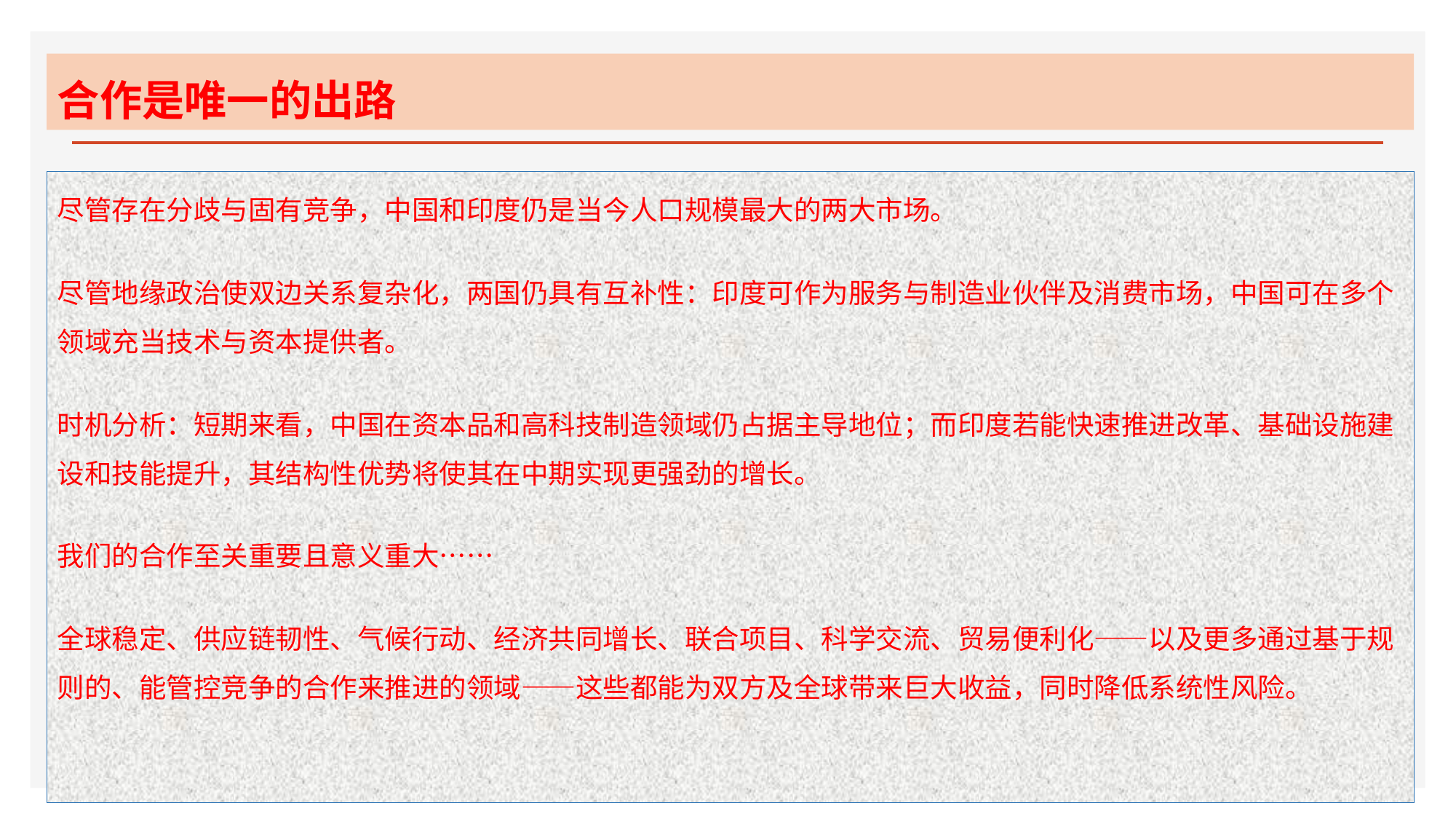

# 合作是唯一的出路
尽管存在分歧与固有竞争，中国和印度仍是当今人口规模最大的两大市场。
尽管地缘政治使双边关系复杂化，两国仍具有互补性：印度可作为服务与制造业伙伴及消费市场，中国可在多个领域充当技术与资本提供者。
时机分析：短期来看，中国在资本品和高科技制造领域仍占据主导地位；而印度若能快速推进改革、基础设施建设和技能提升，其结构性优势将使其在中期实现更强劲的增长。
我们的合作至关重要且意义重大……
全球稳定、供应链韧性、气候行动、经济共同增长、联合项目、科学交流、贸易便利化——以及更多通过基于规则的、能管控竞争的合作来推进的领域——这些都能为双方及全球带来巨大收益，同时降低系统性风险。